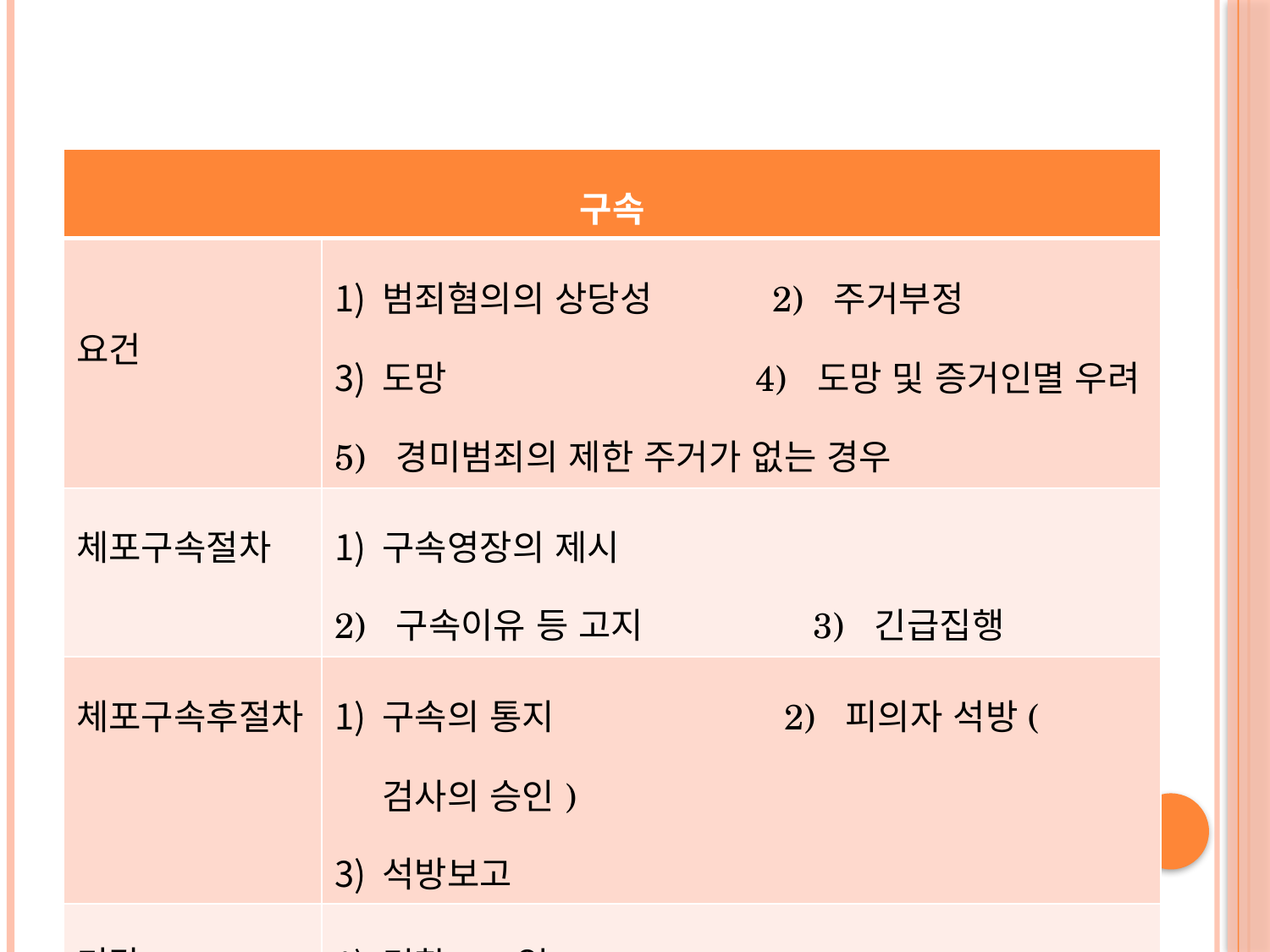

#
| 구속 |  |
| --- | --- |
| 요건 | 범죄혐의의 상당성 2) 주거부정 도망 4) 도망 및 증거인멸 우려 5) 경미범죄의 제한 주거가 없는 경우 |
| 체포구속절차 | 구속영장의 제시 2) 구속이유 등 고지 3) 긴급집행 |
| 체포구속후절차 | 구속의 통지 2) 피의자 석방(검사의 승인) 석방보고 |
| 기간 | 경찰 10일 검찰 10일 (10일내 1차 연장가능) |